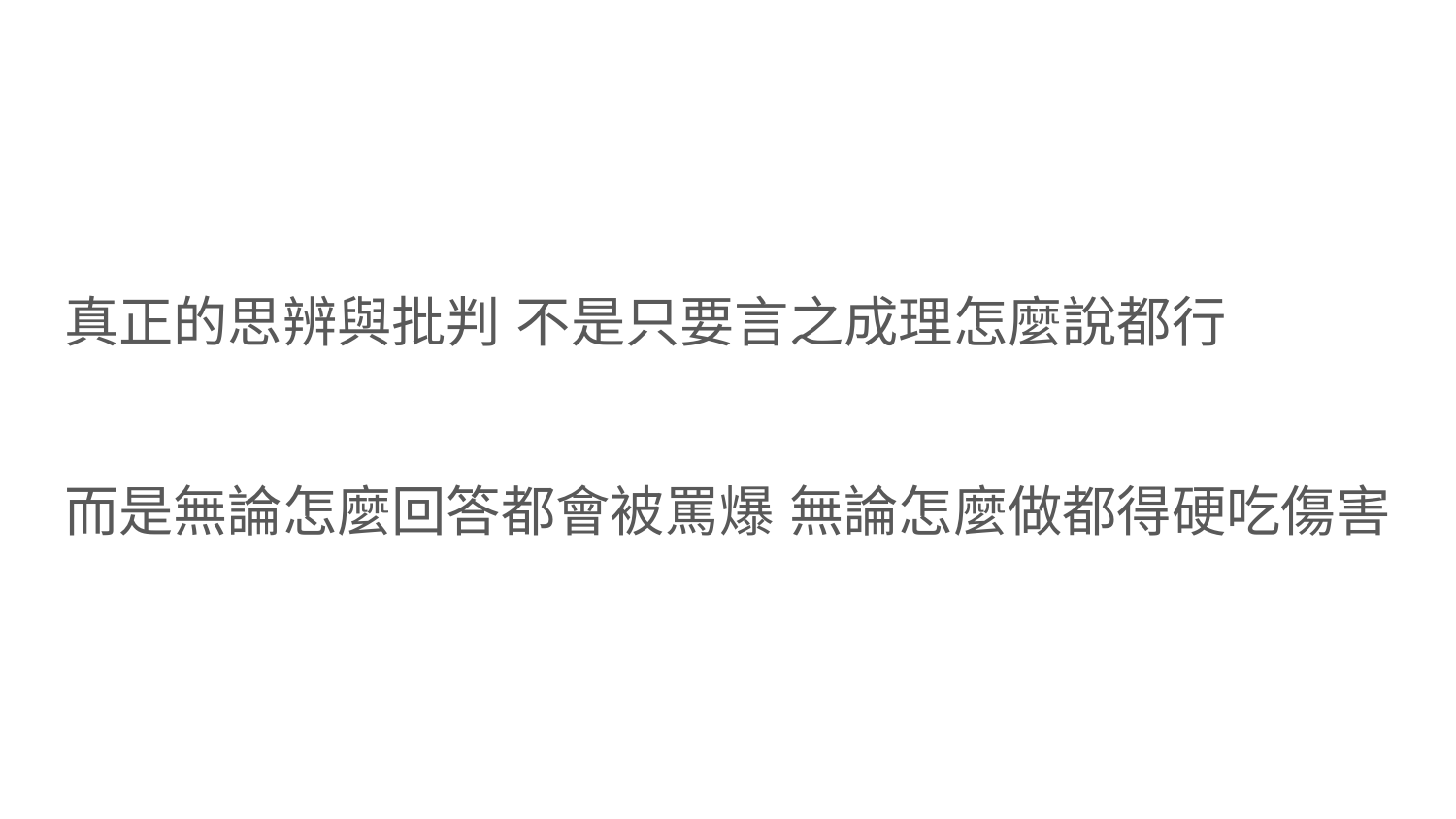

#

真正的思辨與批判 不是只要言之成理怎麼說都行

而是無論怎麼回答都會被罵爆 無論怎麼做都得硬吃傷害